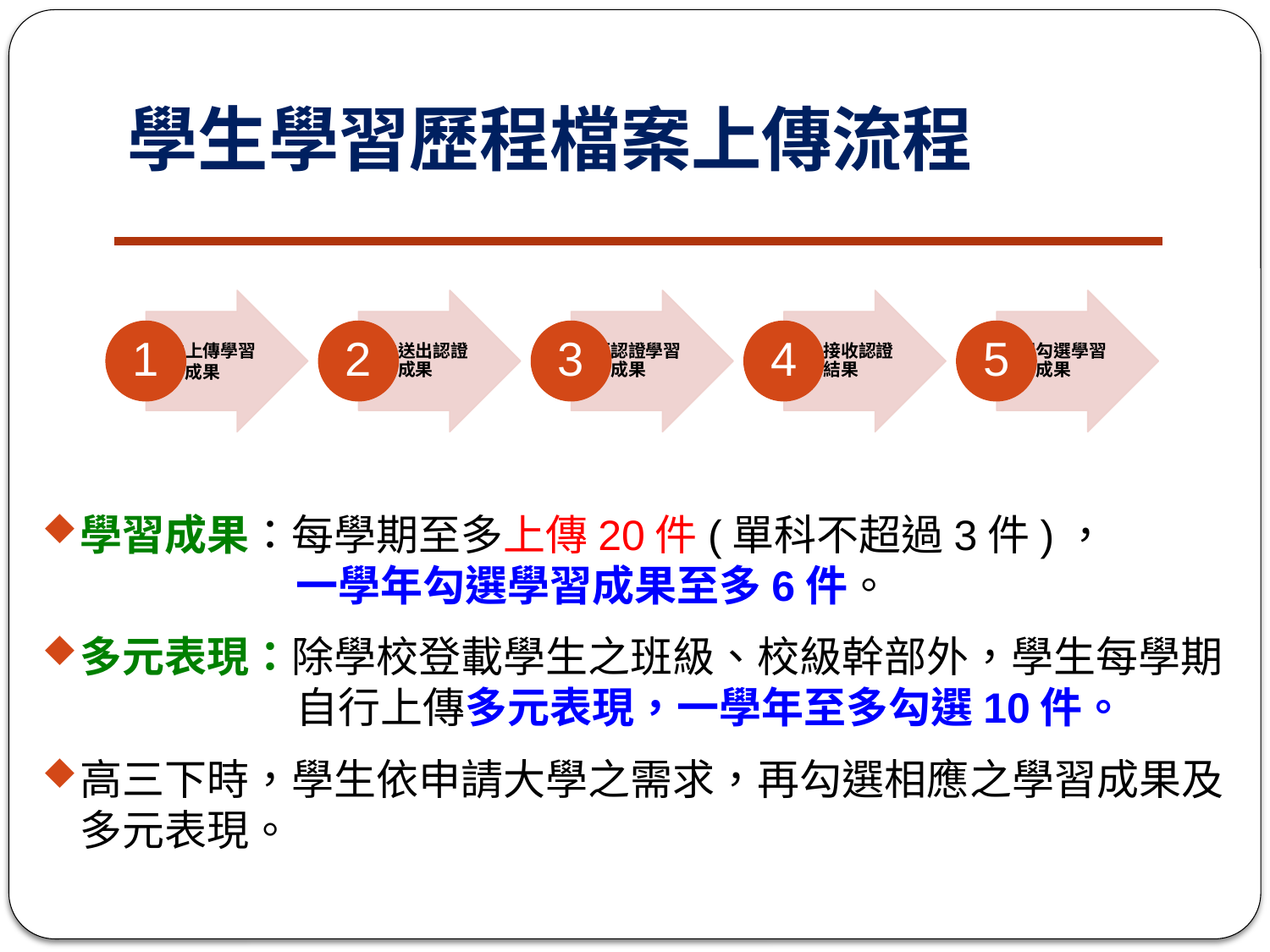

# 學生學習歷程檔案上傳流程
學生上傳學習成果
1
學生送出認證成果
2
教師認證學習成果
3
學生接收認證結果
4
學期勾選學習成果
5
學習成果：每學期至多上傳20件(單科不超過3件)，
　　　　　　一學年勾選學習成果至多6件。
多元表現：除學校登載學生之班級、校級幹部外，學生每學期
　　　　　　自行上傳多元表現，一學年至多勾選10件。
高三下時，學生依申請大學之需求，再勾選相應之學習成果及多元表現。